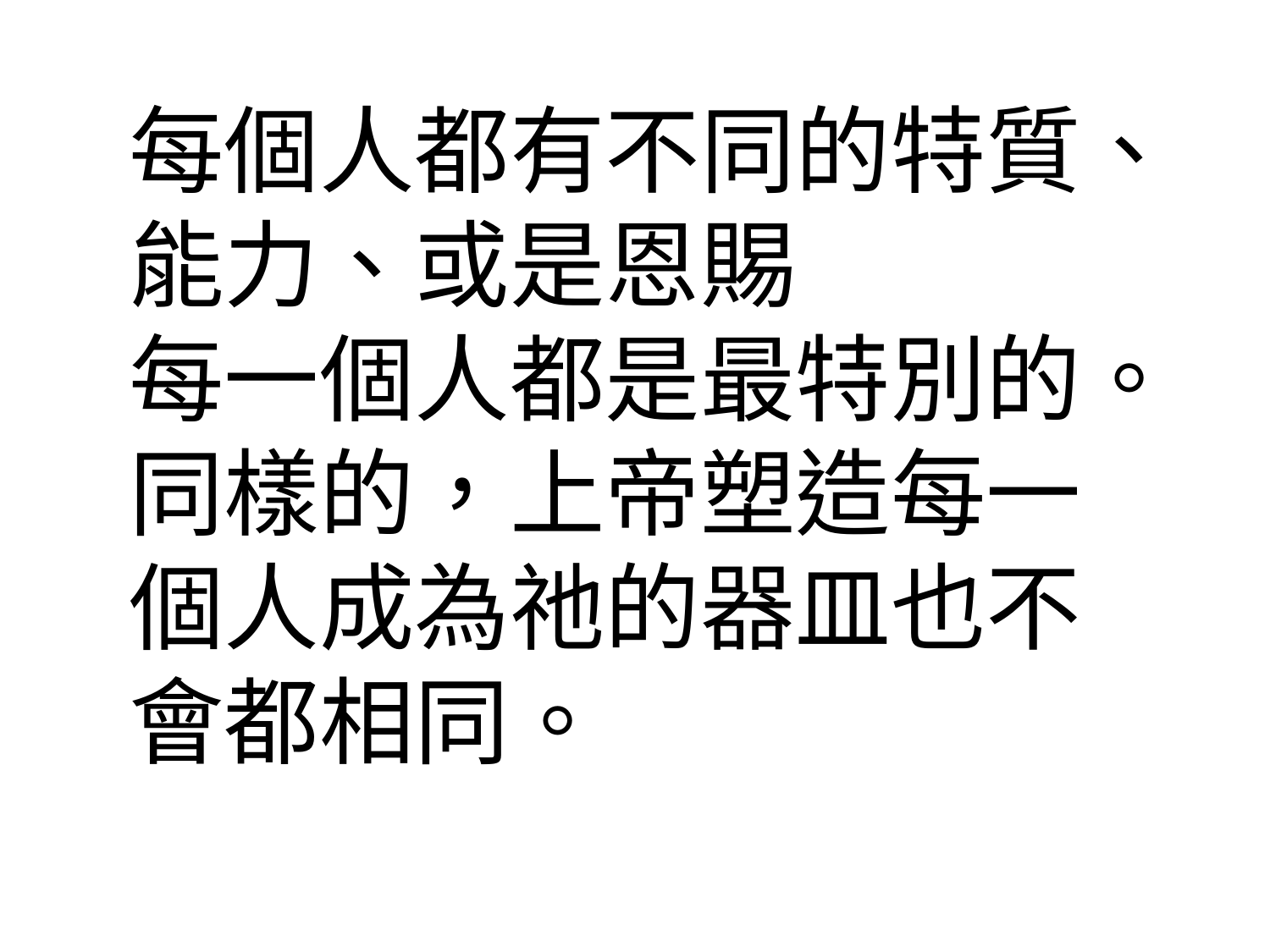

每個人都有不同的特質、能力、或是恩賜
每一個人都是最特別的。同樣的，上帝塑造每一個人成為祂的器皿也不會都相同。